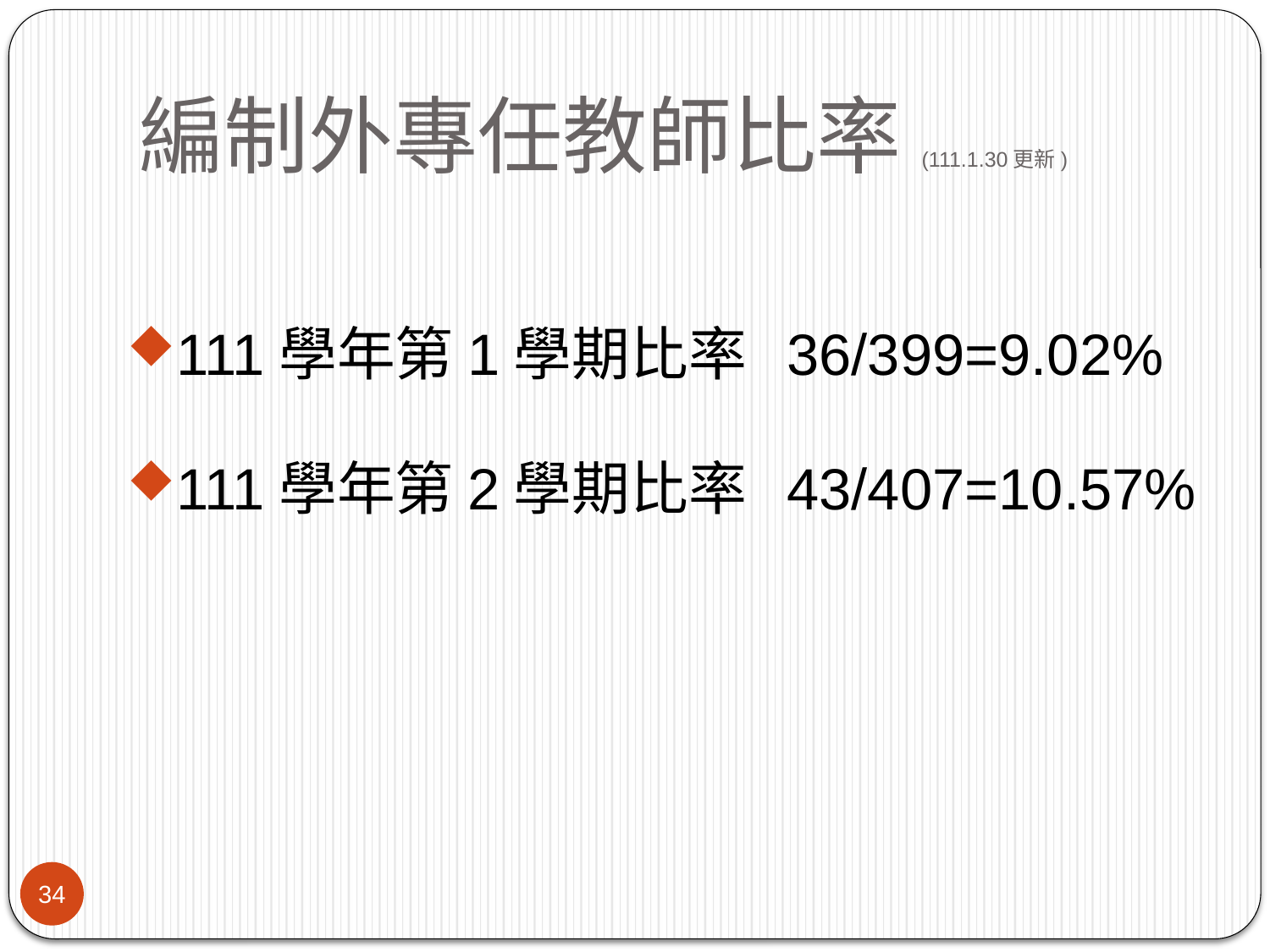

# 編制外專任教師比率(111.1.30更新)
111學年第1學期比率  36/399=9.02%

111學年第2學期比率  43/407=10.57%
34